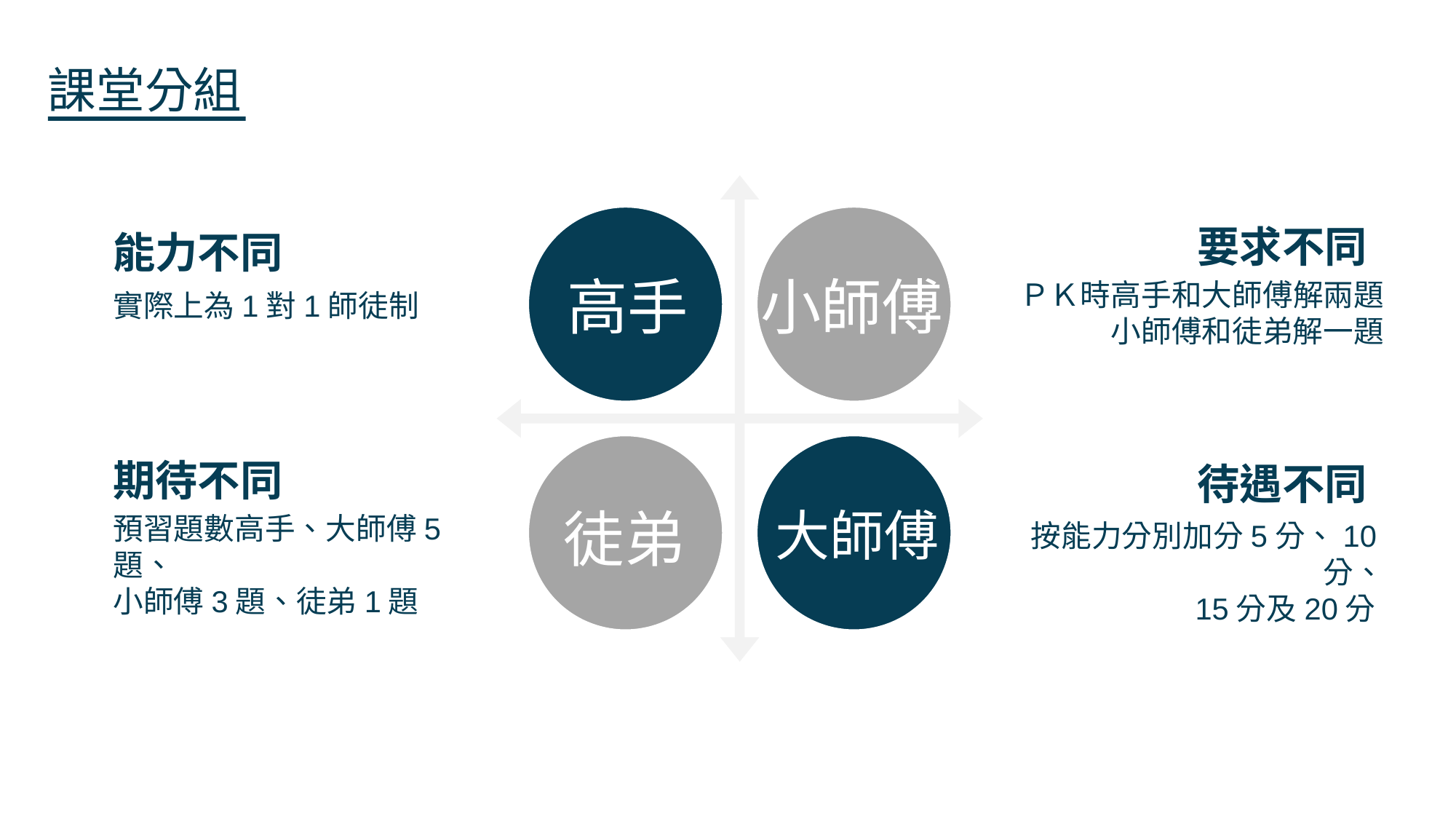

課堂分組

要求不同
能力不同
小師傅
高手
ＰＫ時高手和大師傅解兩題
小師傅和徒弟解一題
實際上為1對1師徒制
期待不同
待遇不同
徒弟
大師傅
預習題數高手、大師傅5題、
小師傅3題、徒弟1題
按能力分別加分5分、10分、
15分及20分